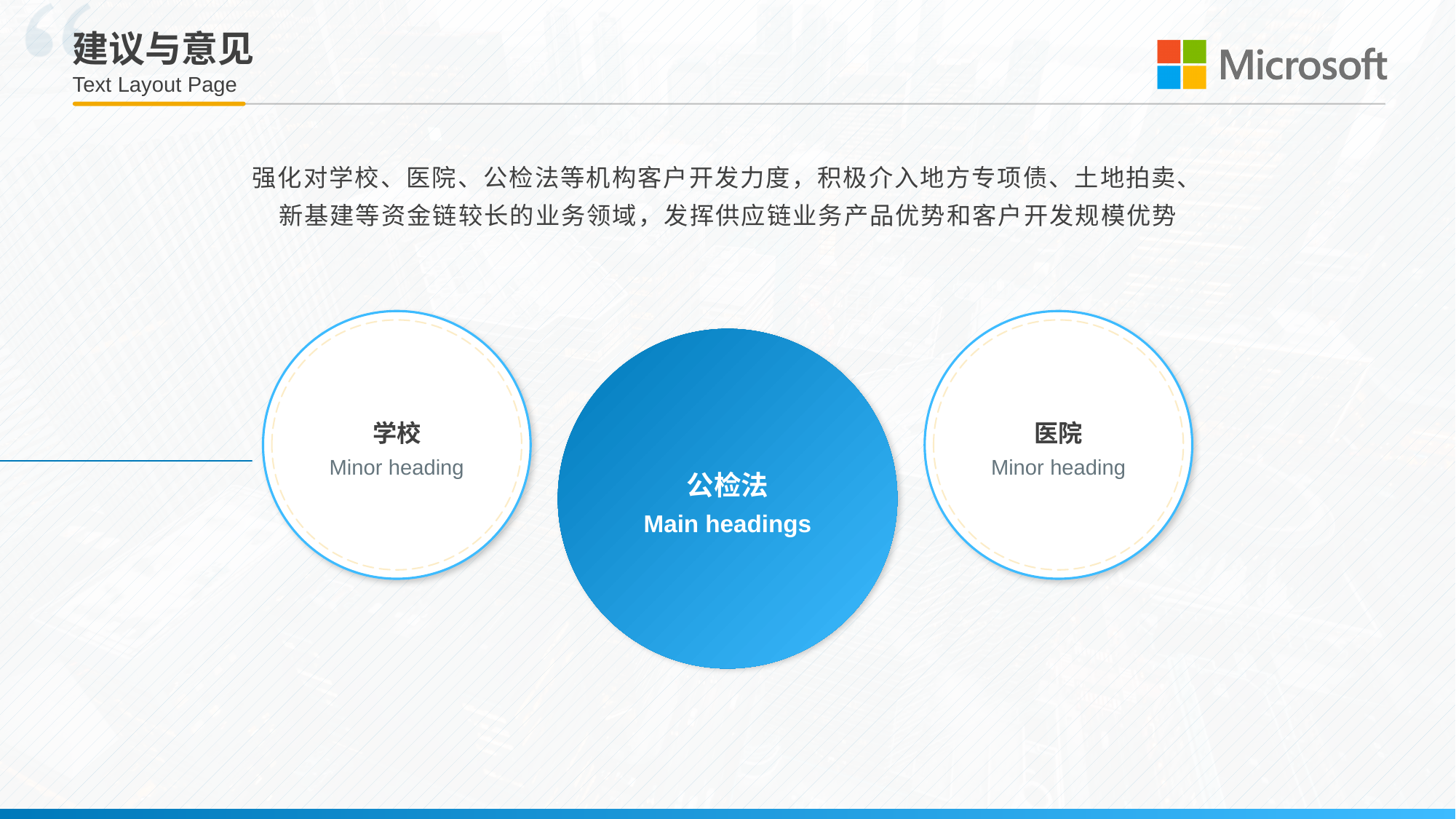

# 建议与意见
Text Layout Page
强化对学校、医院、公检法等机构客户开发力度，积极介入地方专项债、土地拍卖、新基建等资金链较长的业务领域，发挥供应链业务产品优势和客户开发规模优势
学校
Minor heading
医院
Minor heading

公检法
Main headings